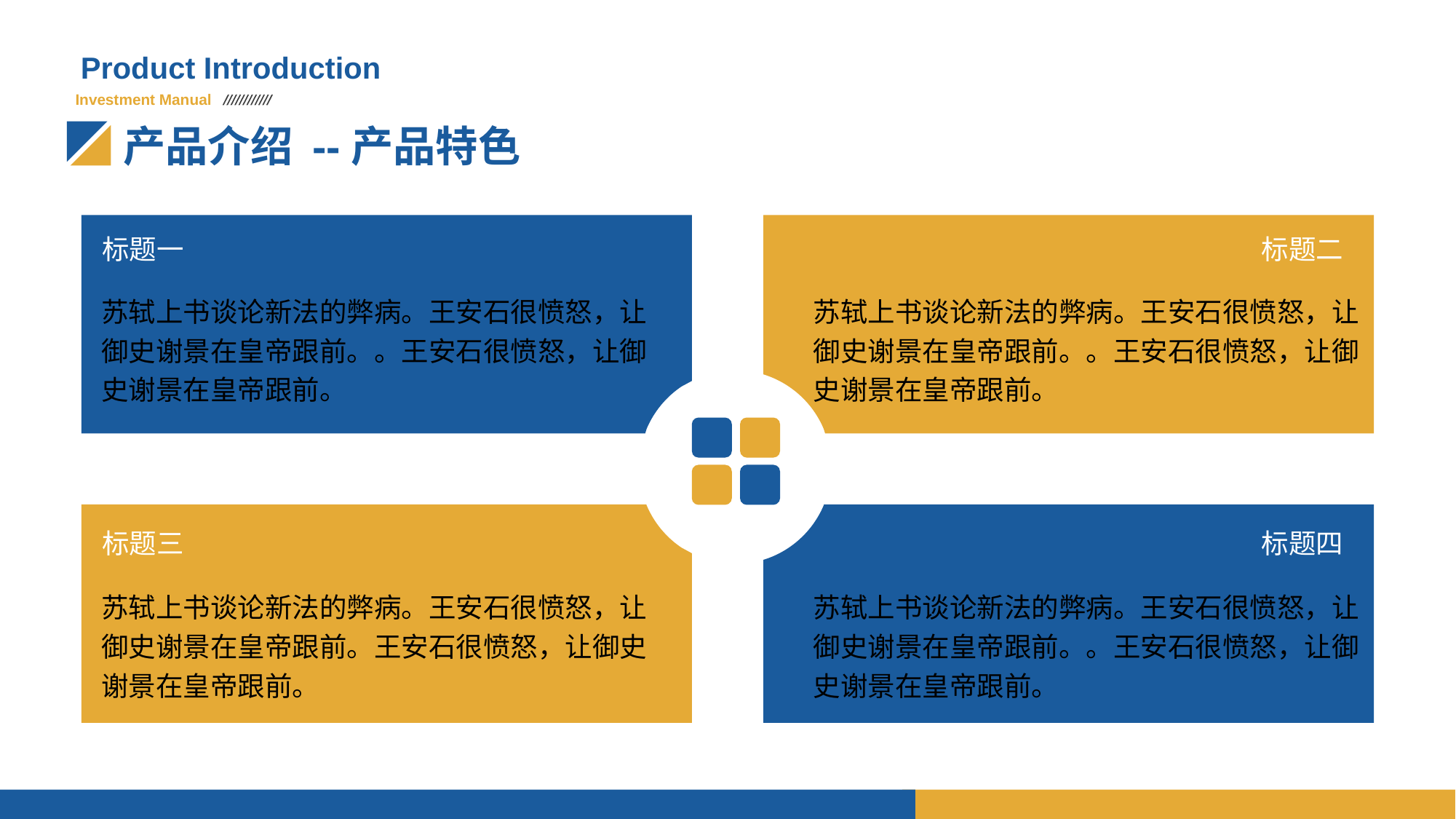

Product Introduction
Investment Manual

产品介绍 --产品特色

标题一
标题二
苏轼上书谈论新法的弊病。王安石很愤怒，让御史谢景在皇帝跟前。。王安石很愤怒，让御史谢景在皇帝跟前。
苏轼上书谈论新法的弊病。王安石很愤怒，让御史谢景在皇帝跟前。。王安石很愤怒，让御史谢景在皇帝跟前。

标题三
标题四
苏轼上书谈论新法的弊病。王安石很愤怒，让御史谢景在皇帝跟前。王安石很愤怒，让御史谢景在皇帝跟前。
苏轼上书谈论新法的弊病。王安石很愤怒，让御史谢景在皇帝跟前。。王安石很愤怒，让御史谢景在皇帝跟前。